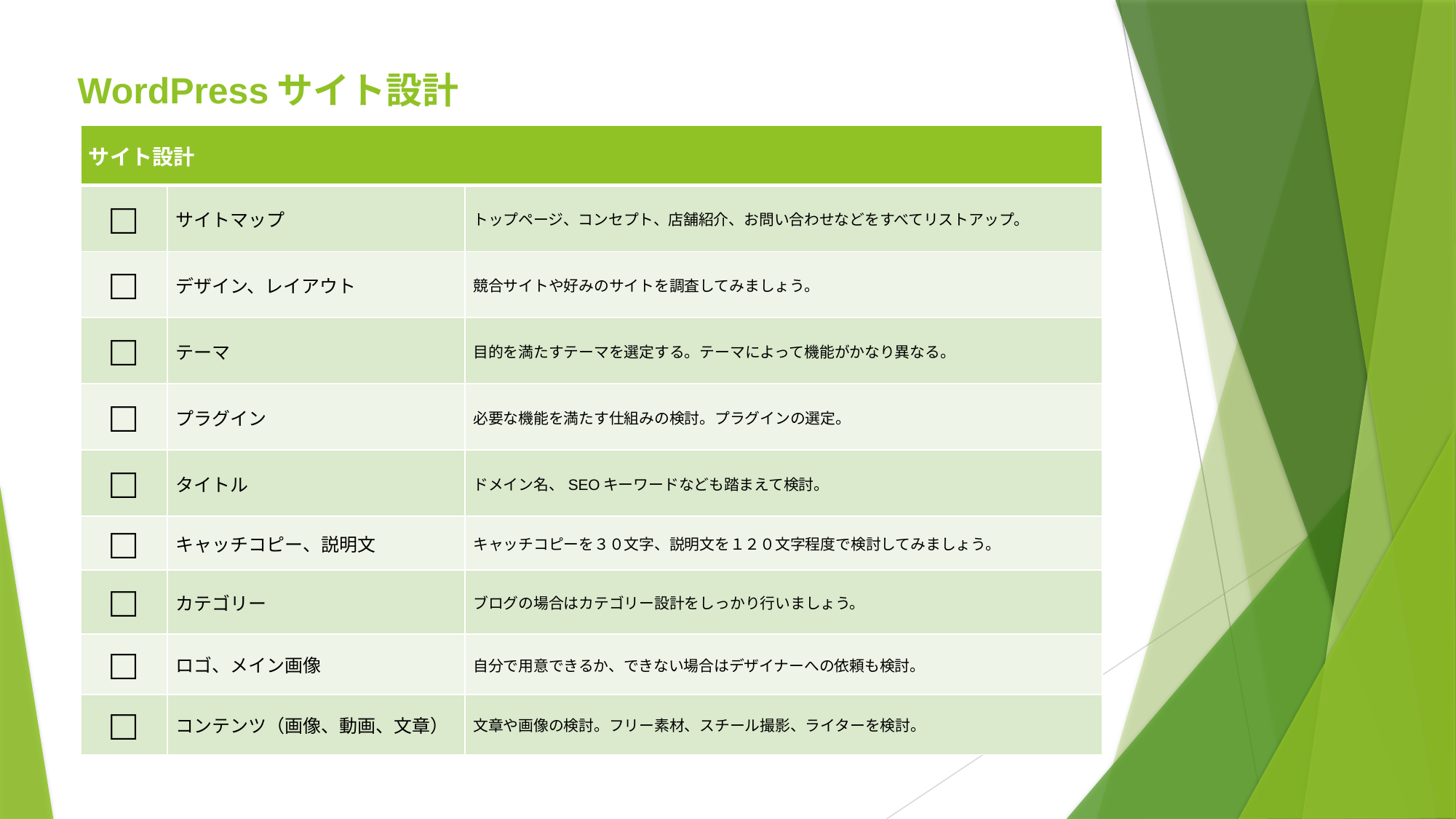

WordPressサイト設計
| サイト設計 |  |  |
| --- | --- | --- |
| □ | サイトマップ | トップページ、コンセプト、店舗紹介、お問い合わせなどをすべてリストアップ。 |
| □ | デザイン、レイアウト | 競合サイトや好みのサイトを調査してみましょう。 |
| □ | テーマ | 目的を満たすテーマを選定する。テーマによって機能がかなり異なる。 |
| □ | プラグイン | 必要な機能を満たす仕組みの検討。プラグインの選定。 |
| □ | タイトル | ドメイン名、SEOキーワードなども踏まえて検討。 |
| □ | キャッチコピー、説明文 | キャッチコピーを３０文字、説明文を１２０文字程度で検討してみましょう。 |
| □ | カテゴリー | ブログの場合はカテゴリー設計をしっかり行いましょう。 |
| □ | ロゴ、メイン画像 | 自分で用意できるか、できない場合はデザイナーへの依頼も検討。 |
| □ | コンテンツ（画像、動画、文章） | 文章や画像の検討。フリー素材、スチール撮影、ライターを検討。 |